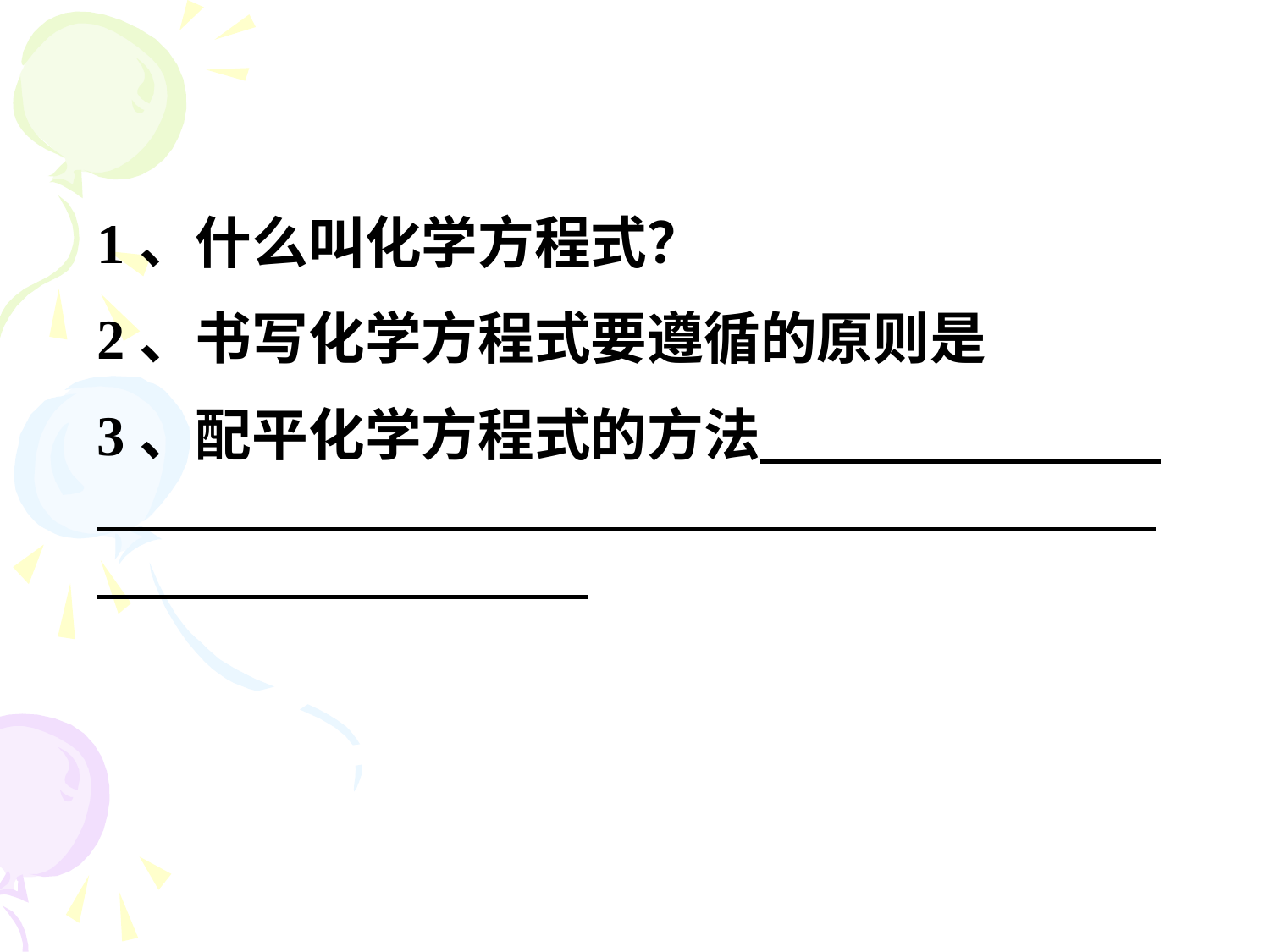

小结

1、什么叫化学方程式？
2、书写化学方程式要遵循的原则是
3、配平化学方程式的方法